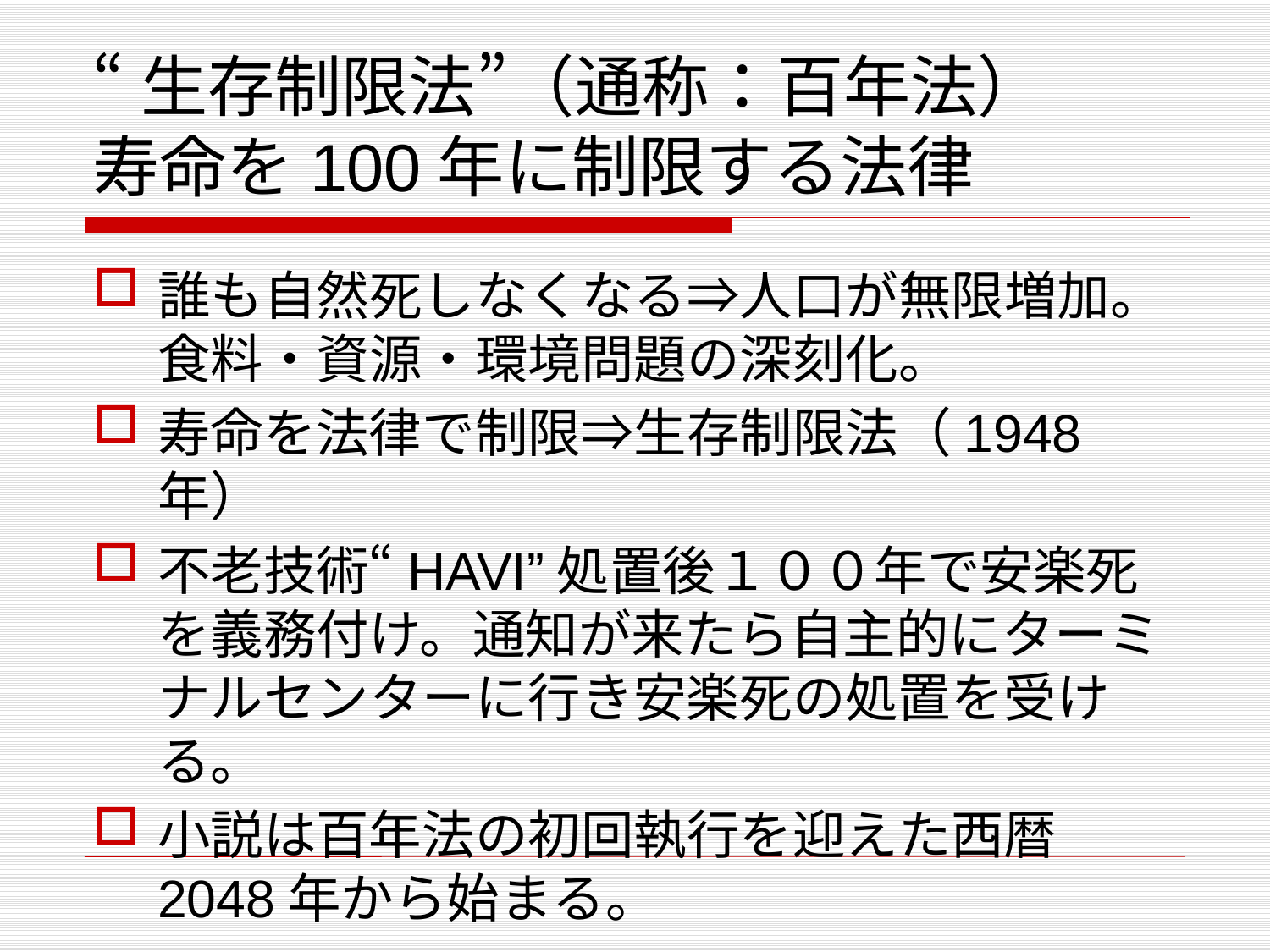

# “生存制限法”（通称：百年法） 寿命を100年に制限する法律
誰も自然死しなくなる⇒人口が無限増加。食料・資源・環境問題の深刻化。
寿命を法律で制限⇒生存制限法（1948年）
不老技術“HAVI”処置後１００年で安楽死を義務付け。通知が来たら自主的にターミナルセンターに行き安楽死の処置を受ける。
小説は百年法の初回執行を迎えた西暦2048年から始まる。